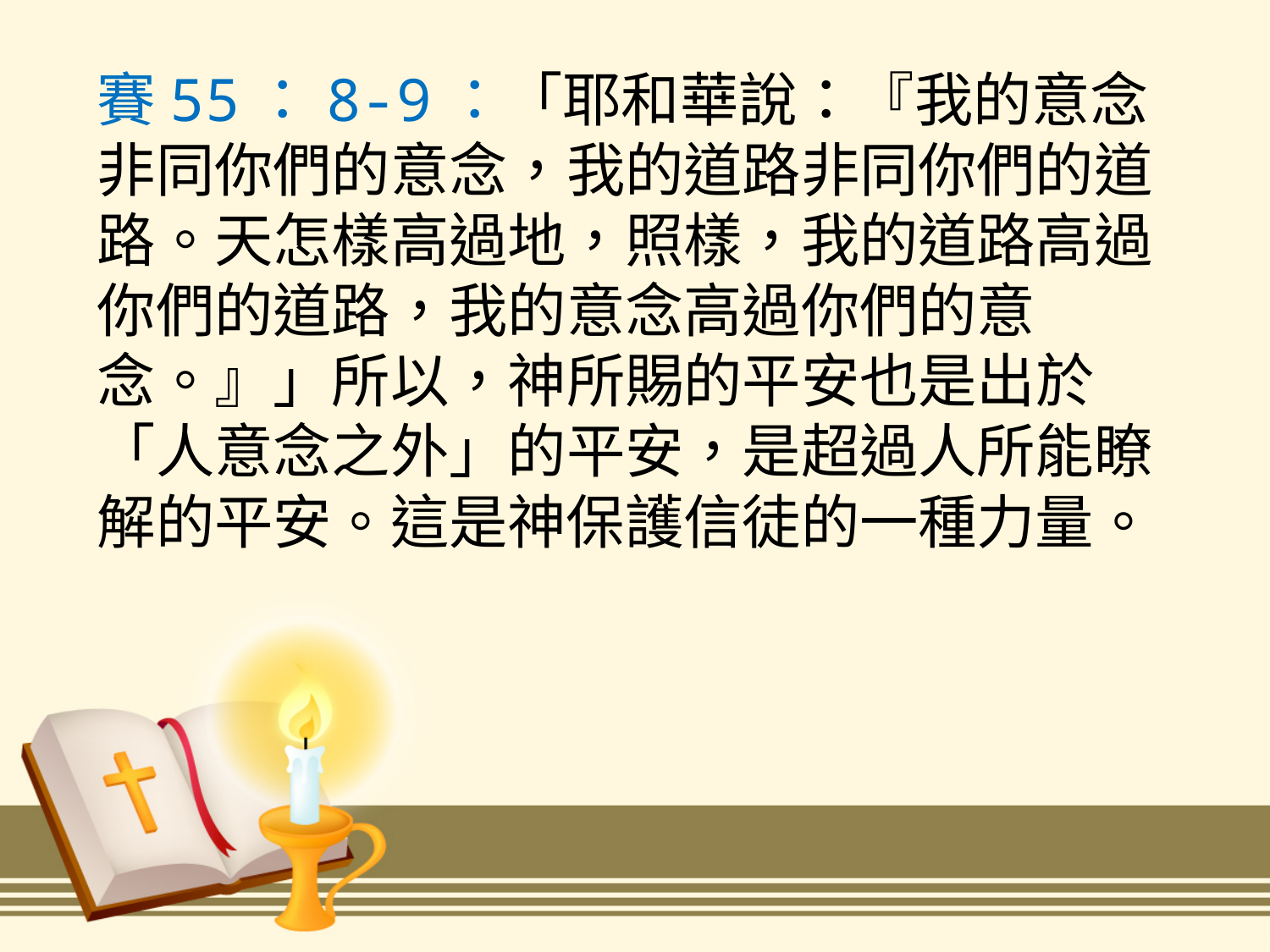

賽55：8-9：「耶和華說：『我的意念非同你們的意念，我的道路非同你們的道路。天怎樣高過地，照樣，我的道路高過你們的道路，我的意念高過你們的意念。』」所以，神所賜的平安也是出於「人意念之外」的平安，是超過人所能瞭解的平安。這是神保護信徒的一種力量。